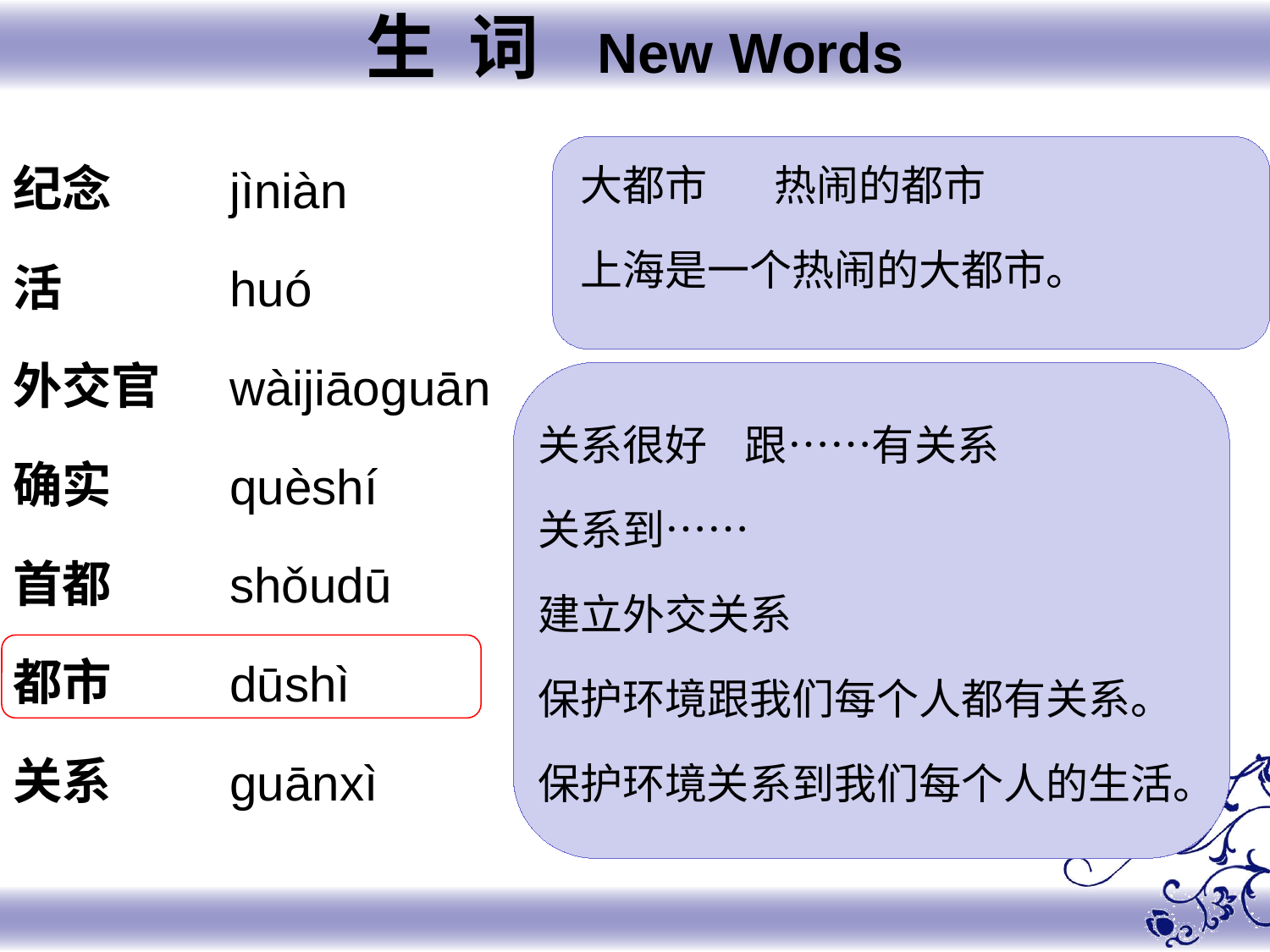

生  词   New Words
纪念
活
外交官
确实
首都
都市
关系

jìniàn
huó
wàijiāoguān
quèshí
shǒudū
dūshì
guānxì
大都市       热闹的都市
上海是一个热闹的大都市。

关系很好    跟……有关系
关系到……
建立外交关系
保护环境跟我们每个人都有关系。
保护环境关系到我们每个人的生活。